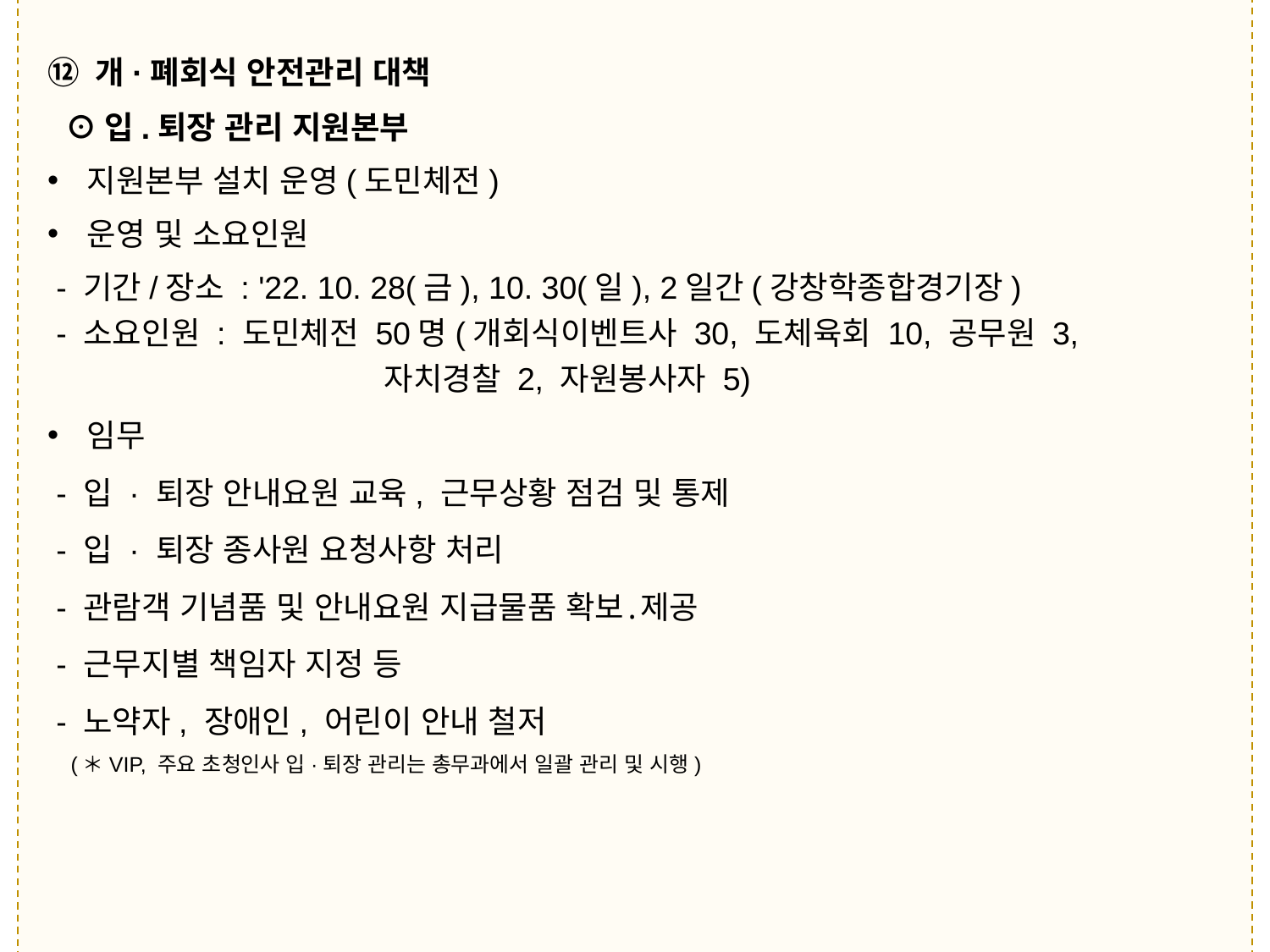

⑫ 개·폐회식 안전관리 대책

  ⊙입.퇴장 관리 지원본부
지원본부 설치 운영(도민체전)
운영 및 소요인원
 - 기간/장소 : '22. 10. 28(금), 10. 30(일), 2일간(강창학종합경기장)
 - 소요인원 : 도민체전 50명(개회식이벤트사 30, 도체육회 10, 공무원 3,
                                     자치경찰 2, 자원봉사자 5)
임무
 - 입 · 퇴장 안내요원 교육, 근무상황 점검 및 통제
 - 입 · 퇴장 종사원 요청사항 처리
 - 관람객 기념품 및 안내요원 지급물품 확보․제공
 - 근무지별 책임자 지정 등
 - 노약자, 장애인, 어린이 안내 철저
   (＊VIP, 주요 초청인사 입·퇴장 관리는 총무과에서 일괄 관리 및 시행)